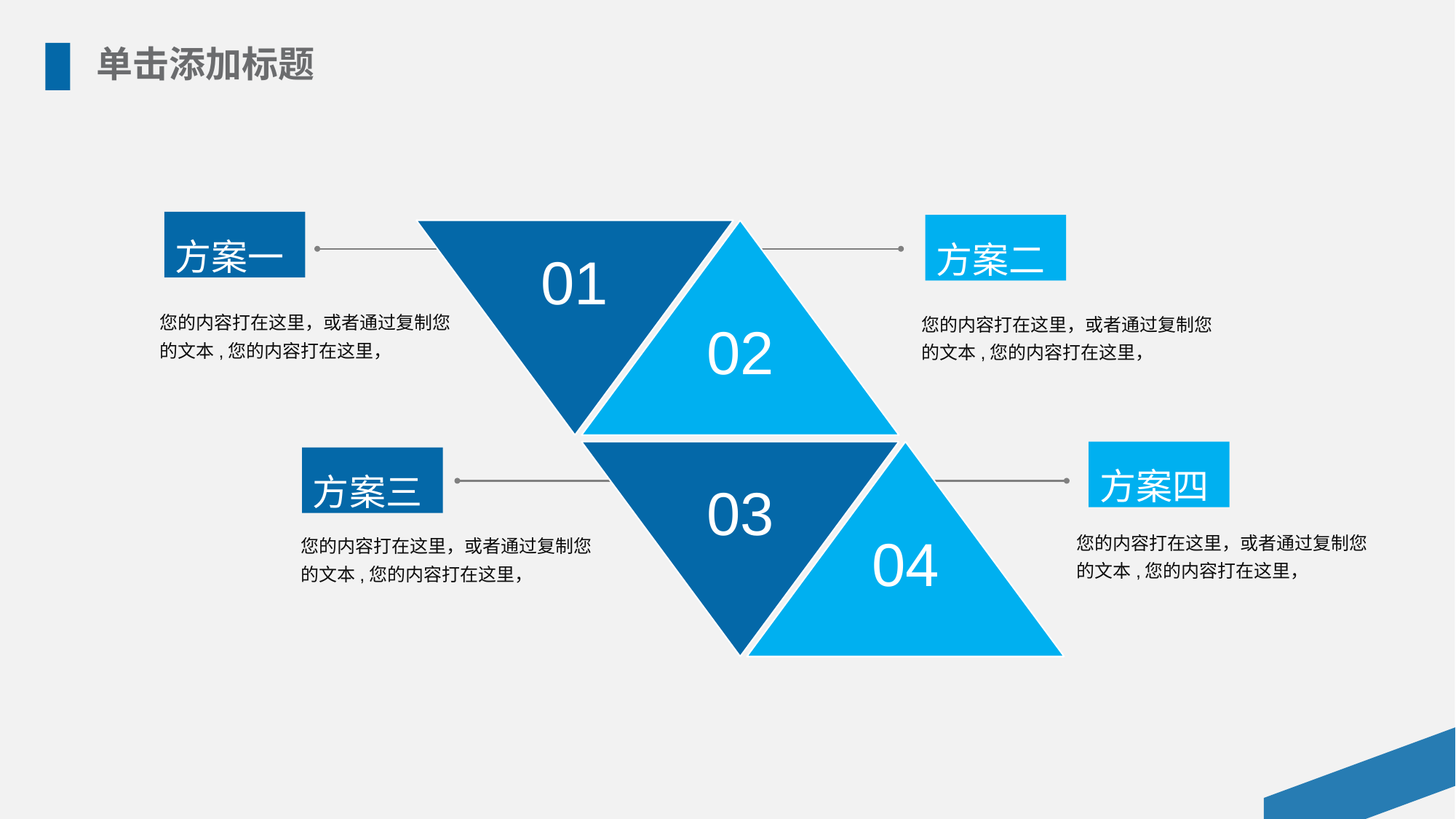

单击添加标题

方案一
方案二

01

02

您的内容打在这里，或者通过复制您的文本,您的内容打在这里，
您的内容打在这里，或者通过复制您的文本,您的内容打在这里，

03

04
方案四
方案三

您的内容打在这里，或者通过复制您的文本,您的内容打在这里，
您的内容打在这里，或者通过复制您的文本,您的内容打在这里，